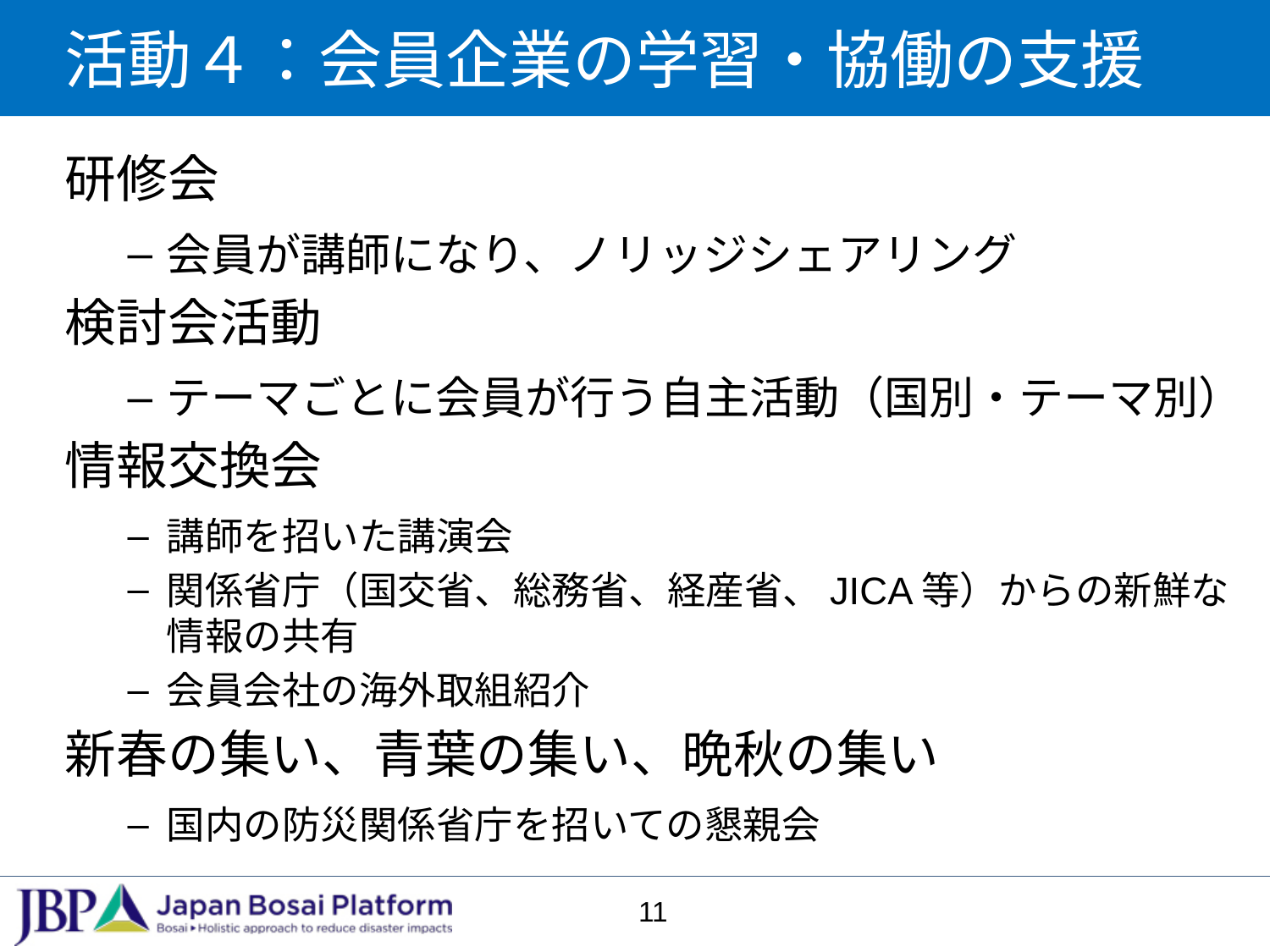

# 活動４：会員企業の学習・協働の支援
研修会
会員が講師になり、ノリッジシェアリング
検討会活動
テーマごとに会員が行う自主活動（国別・テーマ別）
情報交換会
講師を招いた講演会
関係省庁（国交省、総務省、経産省、JICA等）からの新鮮な情報の共有
会員会社の海外取組紹介
新春の集い、青葉の集い、晩秋の集い
国内の防災関係省庁を招いての懇親会

11